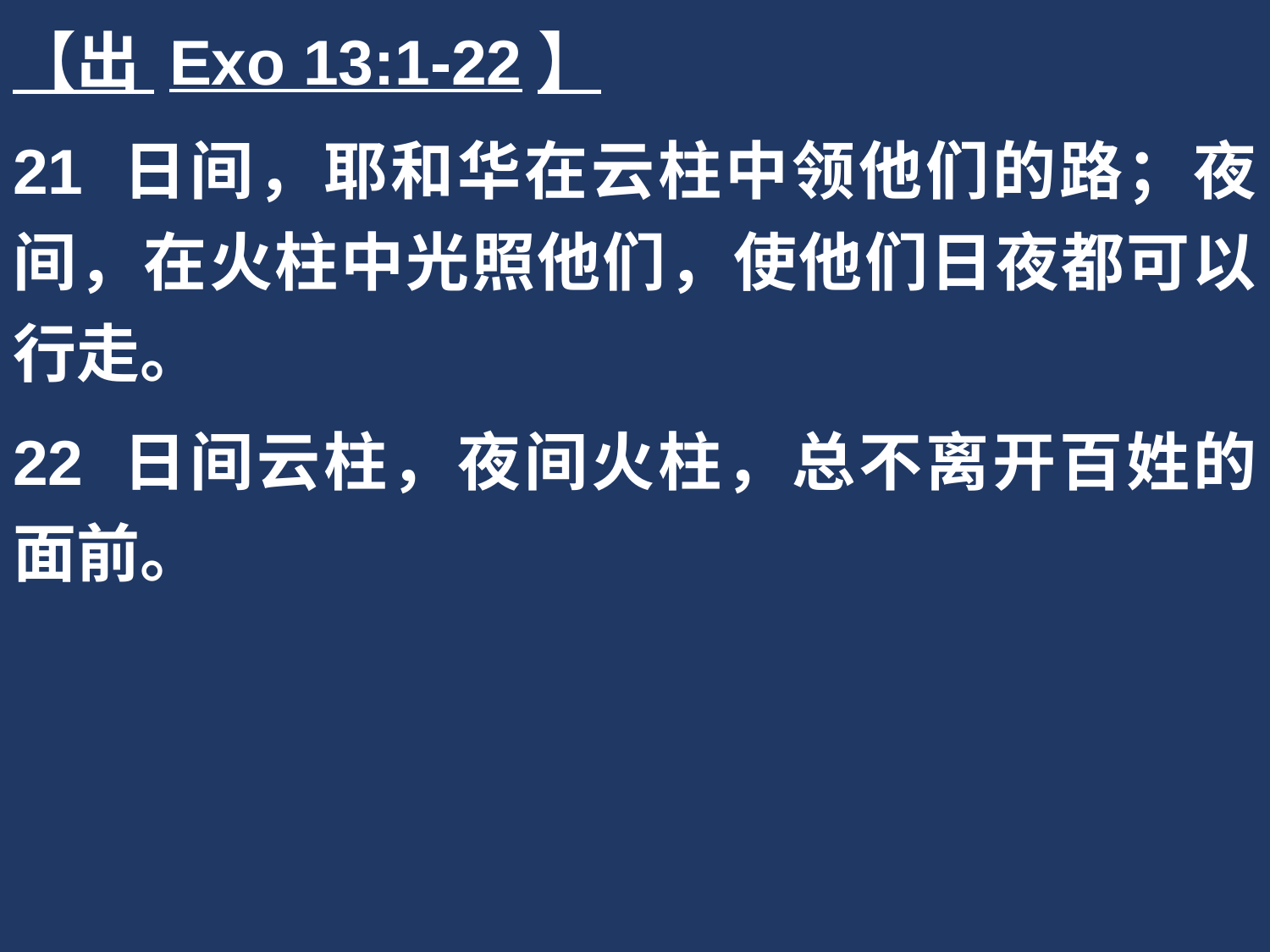

【出 Exo 13:1-22】
21 日间，耶和华在云柱中领他们的路；夜间，在火柱中光照他们，使他们日夜都可以行走。
22 日间云柱，夜间火柱，总不离开百姓的面前。